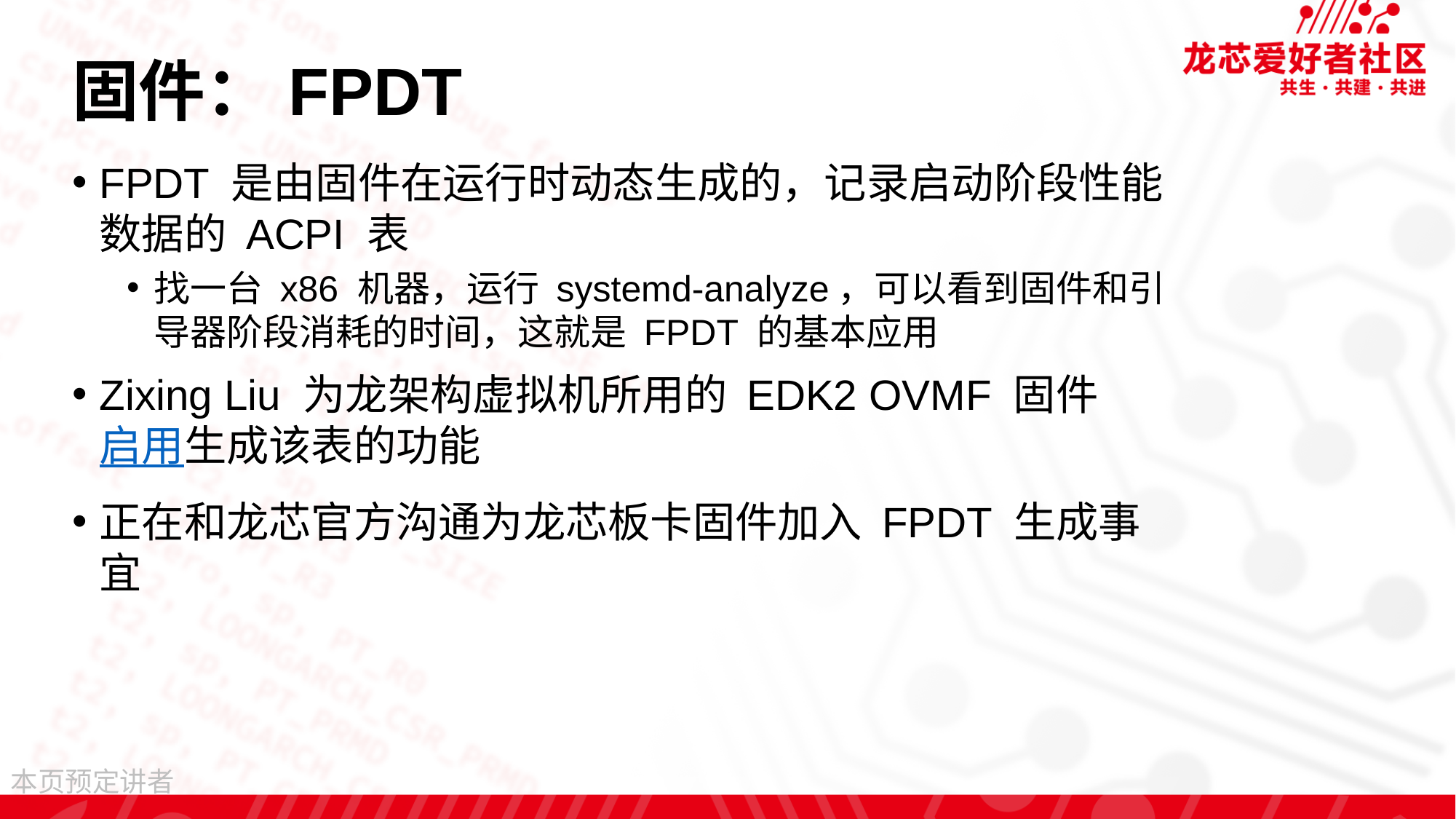

# 固件：FPDT
FPDT 是由固件在运行时动态生成的，记录启动阶段性能数据的 ACPI 表
找一台 x86 机器，运行 systemd-analyze，可以看到固件和引导器阶段消耗的时间，这就是 FPDT 的基本应用
Zixing Liu 为龙架构虚拟机所用的 EDK2 OVMF 固件启用生成该表的功能
正在和龙芯官方沟通为龙芯板卡固件加入 FPDT 生成事宜